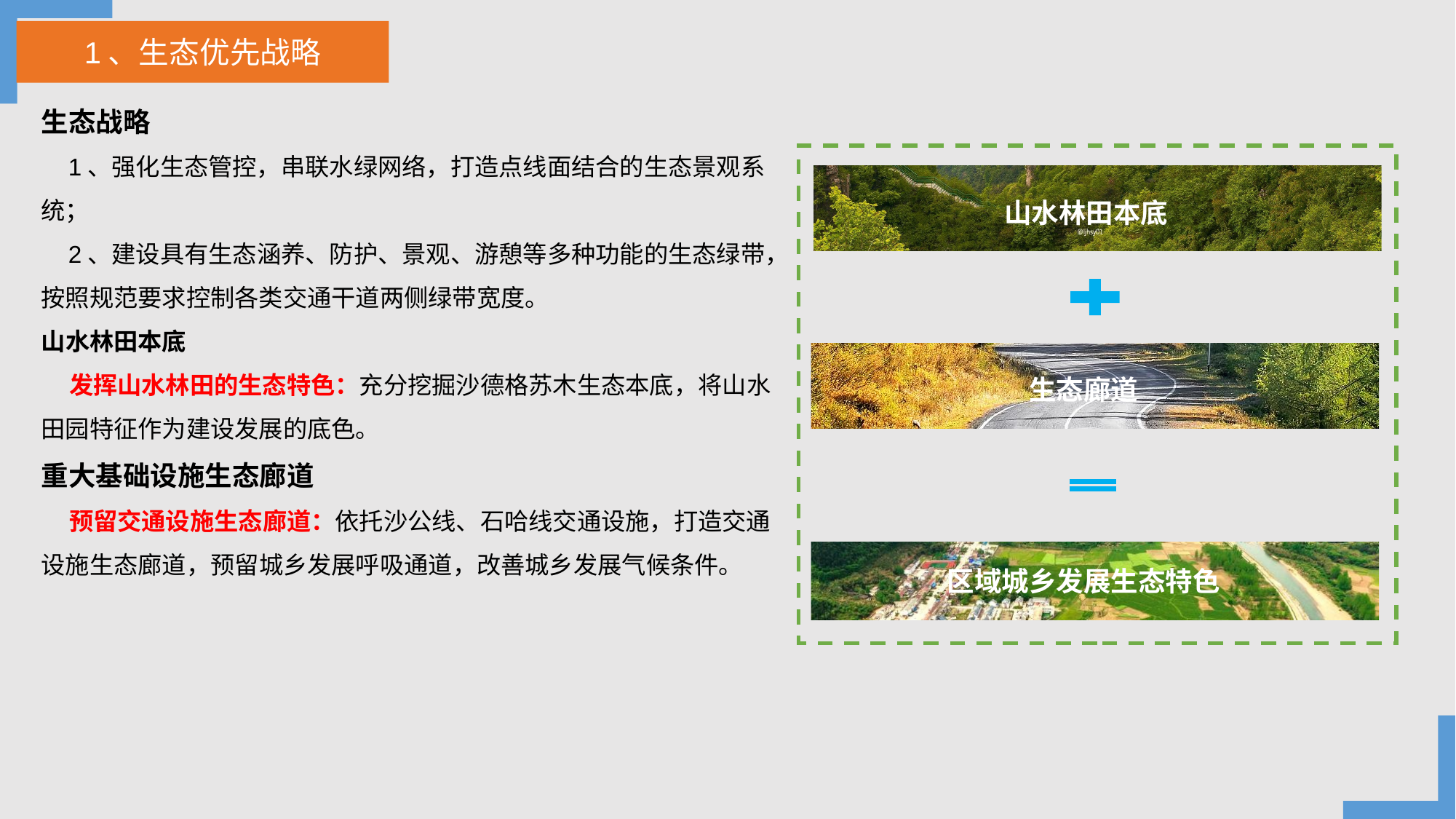

1、生态优先战略
生态战略
    1、强化生态管控，串联水绿网络，打造点线面结合的生态景观系统；
    2、建设具有生态涵养、防护、景观、游憩等多种功能的生态绿带，按照规范要求控制各类交通干道两侧绿带宽度。
山水林田本底
    发挥山水林田的生态特色：充分挖掘沙德格苏木生态本底，将山水田园特征作为建设发展的底色。
重大基础设施生态廊道
    预留交通设施生态廊道：依托沙公线、石哈线交通设施，打造交通设施生态廊道，预留城乡发展呼吸通道，改善城乡发展气候条件。

山水林田本底

生态廊道

区域城乡发展生态特色